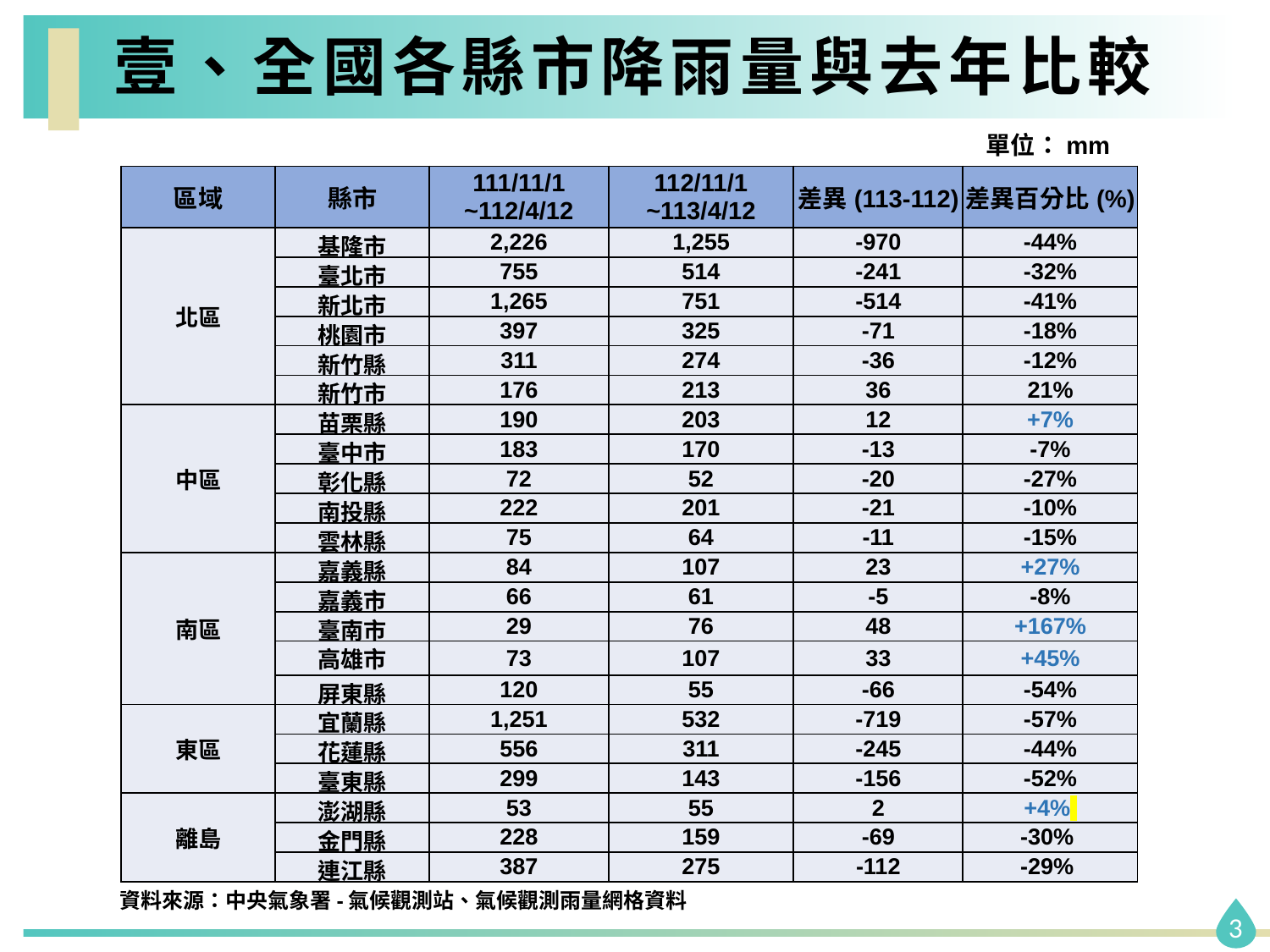

壹、全國各縣市降雨量與去年比較
單位：mm
| 區域 | 縣市 | 111/11/1 ~112/4/12 | 112/11/1 ~113/4/12 | 差異(113-112) | 差異百分比(%) |
| --- | --- | --- | --- | --- | --- |
| 北區 | 基隆市 | 2,226 | 1,255 | -970 | -44% |
|  | 臺北市 | 755 | 514 | -241 | -32% |
|  | 新北市 | 1,265 | 751 | -514 | -41% |
|  | 桃園市 | 397 | 325 | -71 | -18% |
|  | 新竹縣 | 311 | 274 | -36 | -12% |
|  | 新竹市 | 176 | 213 | 36 | 21% |
| 中區 | 苗栗縣 | 190 | 203 | 12 | +7% |
|  | 臺中市 | 183 | 170 | -13 | -7% |
|  | 彰化縣 | 72 | 52 | -20 | -27% |
|  | 南投縣 | 222 | 201 | -21 | -10% |
|  | 雲林縣 | 75 | 64 | -11 | -15% |
| 南區 | 嘉義縣 | 84 | 107 | 23 | +27% |
|  | 嘉義市 | 66 | 61 | -5 | -8% |
|  | 臺南市 | 29 | 76 | 48 | +167% |
|  | 高雄市 | 73 | 107 | 33 | +45% |
|  | 屏東縣 | 120 | 55 | -66 | -54% |
| 東區 | 宜蘭縣 | 1,251 | 532 | -719 | -57% |
|  | 花蓮縣 | 556 | 311 | -245 | -44% |
|  | 臺東縣 | 299 | 143 | -156 | -52% |
| 離島 | 澎湖縣 | 53 | 55 | 2 | +4% |
|  | 金門縣 | 228 | 159 | -69 | -30% |
|  | 連江縣 | 387 | 275 | -112 | -29% |
資料來源：中央氣象署-氣候觀測站、氣候觀測雨量網格資料

3